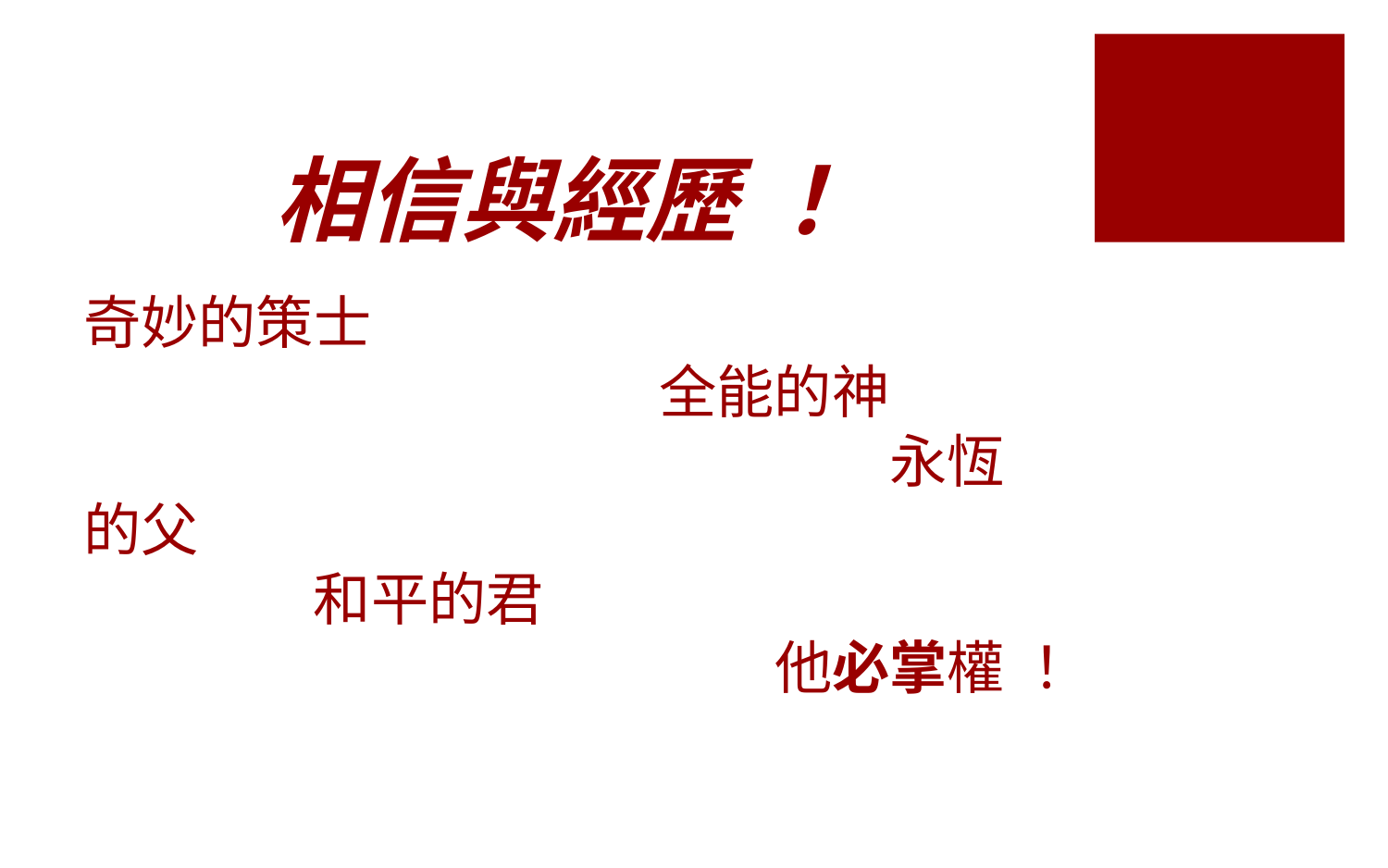

# 相信與經歷 ！
奇妙的策士                                                                                             	全能的神                                                                        		永恆的父                                                                           			和平的君                                                                           				他必掌權 ！